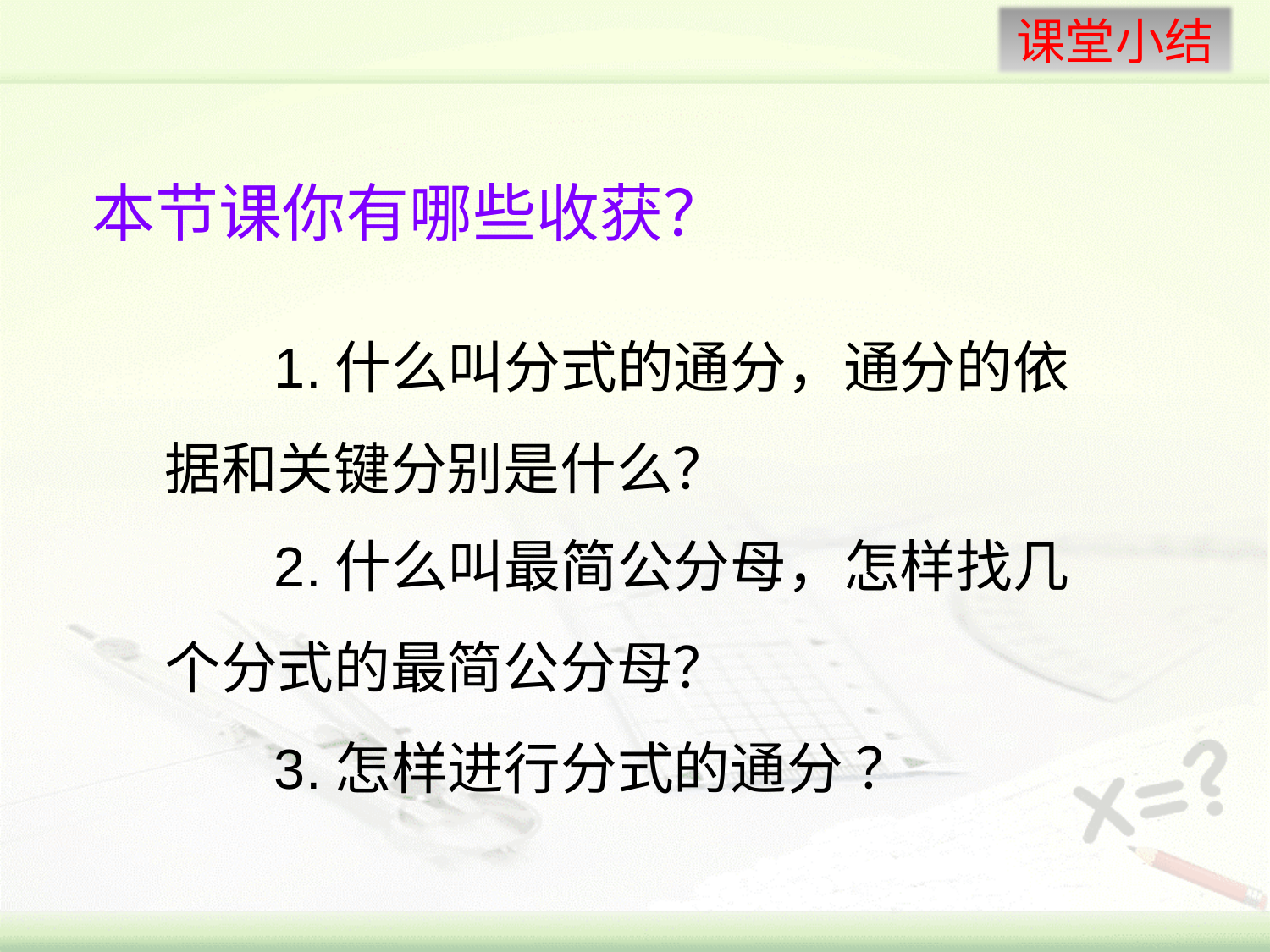

本节课你有哪些收获？
       1.什么叫分式的通分，通分的依据和关键分别是什么？
       2.什么叫最简公分母，怎样找几个分式的最简公分母？
       3.怎样进行分式的通分 ？